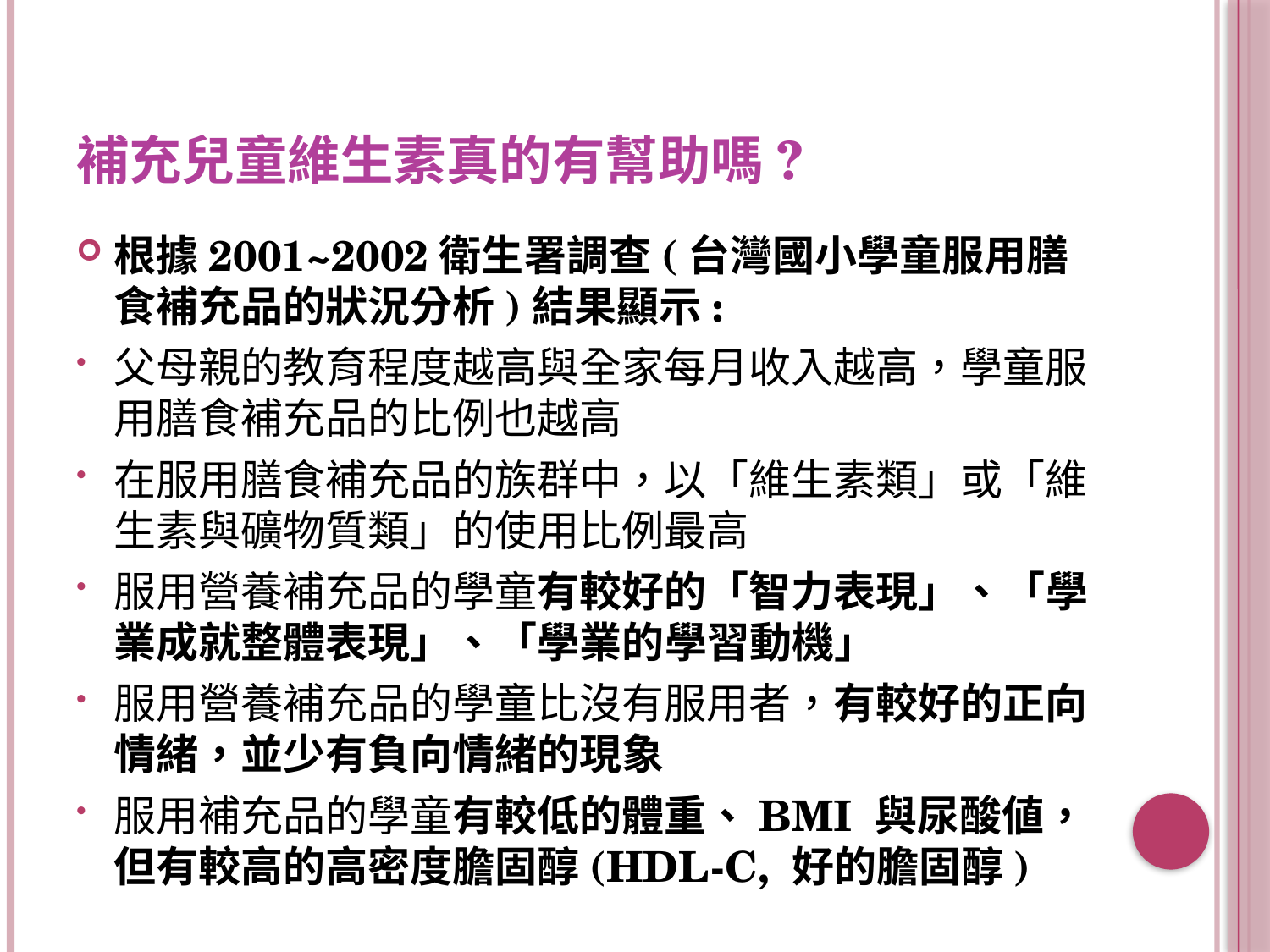

補充兒童維生素真的有幫助嗎?
根據2001~2002衛生署調查(台灣國小學童服用膳食補充品的狀況分析)結果顯示:
父母親的教育程度越高與全家每月收入越高，學童服用膳食補充品的比例也越高
在服用膳食補充品的族群中，以「維生素類」或「維生素與礦物質類」的使用比例最高
服用營養補充品的學童有較好的「智力表現」、「學業成就整體表現」、「學業的學習動機」
服用營養補充品的學童比沒有服用者，有較好的正向情緒，並少有負向情緒的現象
服用補充品的學童有較低的體重、BMI 與尿酸値，但有較高的高密度膽固醇(HDL-C, 好的膽固醇)